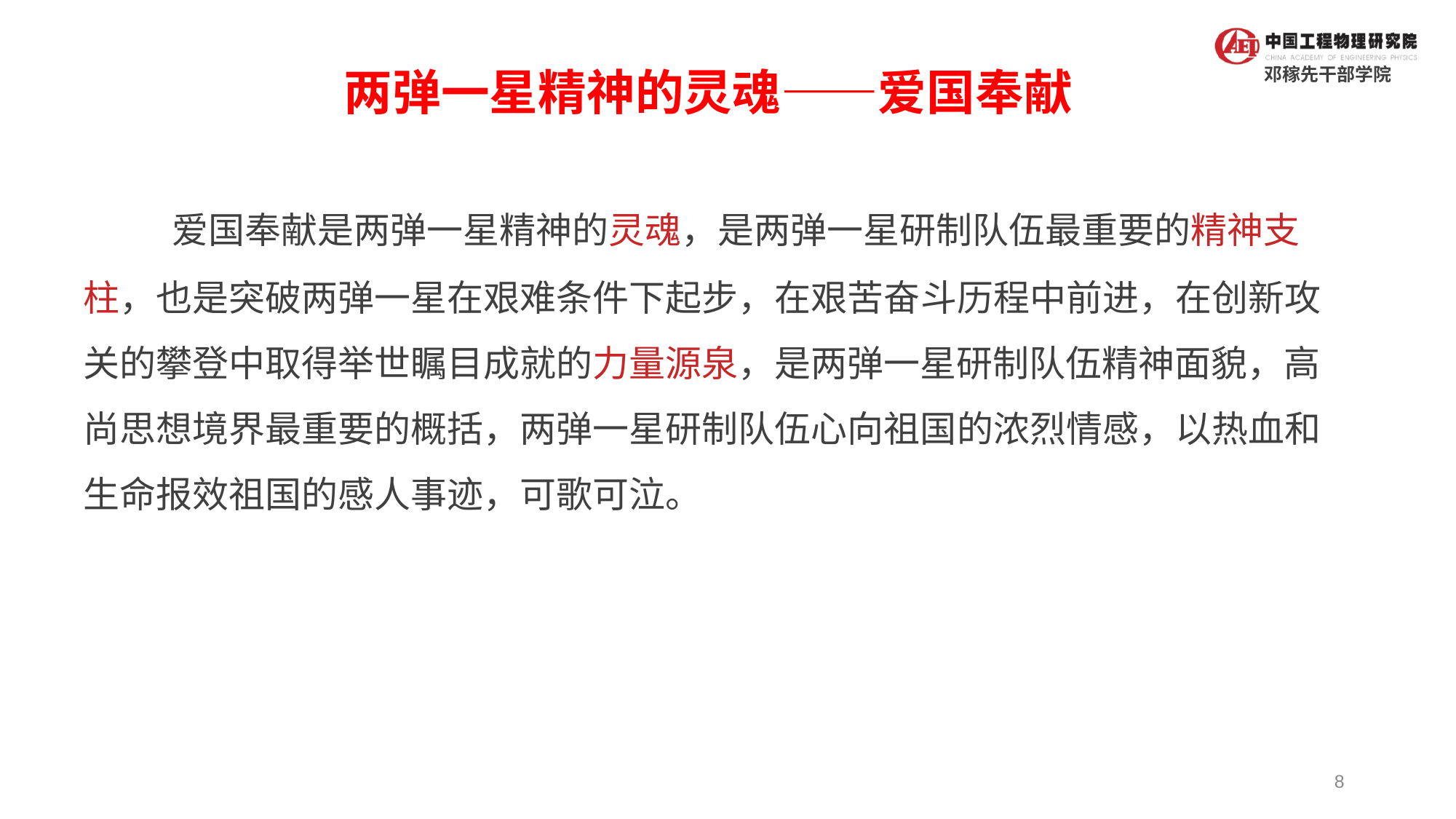

# 两弹一星精神的灵魂——爱国奉献
       爱国奉献是两弹一星精神的灵魂，是两弹一星研制队伍最重要的精神支柱，也是突破两弹一星在艰难条件下起步，在艰苦奋斗历程中前进，在创新攻关的攀登中取得举世瞩目成就的力量源泉，是两弹一星研制队伍精神面貌，高尚思想境界最重要的概括，两弹一星研制队伍心向祖国的浓烈情感，以热血和生命报效祖国的感人事迹，可歌可泣。

8